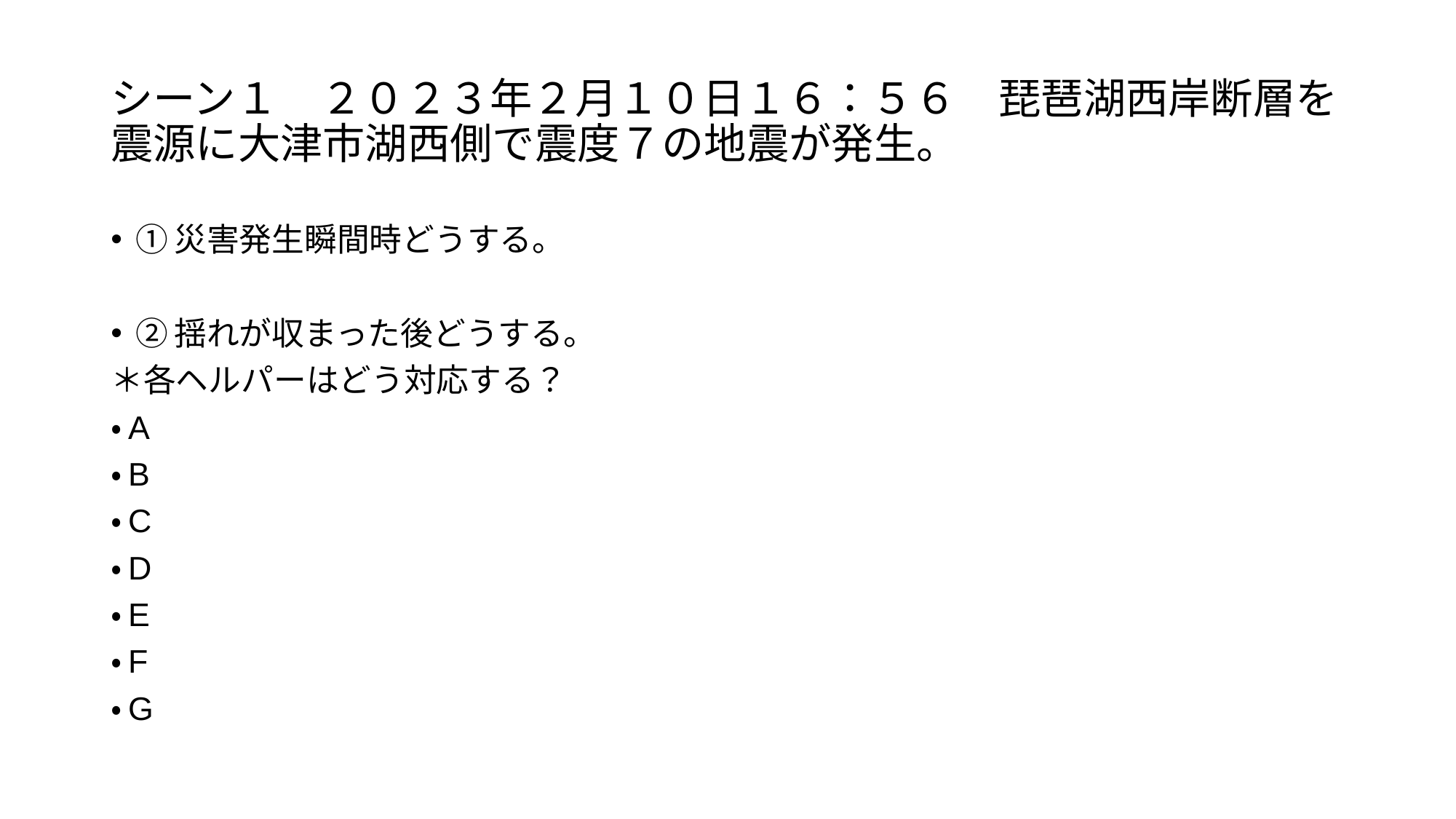

# シーン１　２０２３年２月１０日１６：５６　琵琶湖西岸断層を震源に大津市湖西側で震度７の地震が発生。
①災害発生瞬間時どうする。

②揺れが収まった後どうする。
＊各ヘルパーはどう対応する？
・A
・B
・C
・D
・E
・F
・G